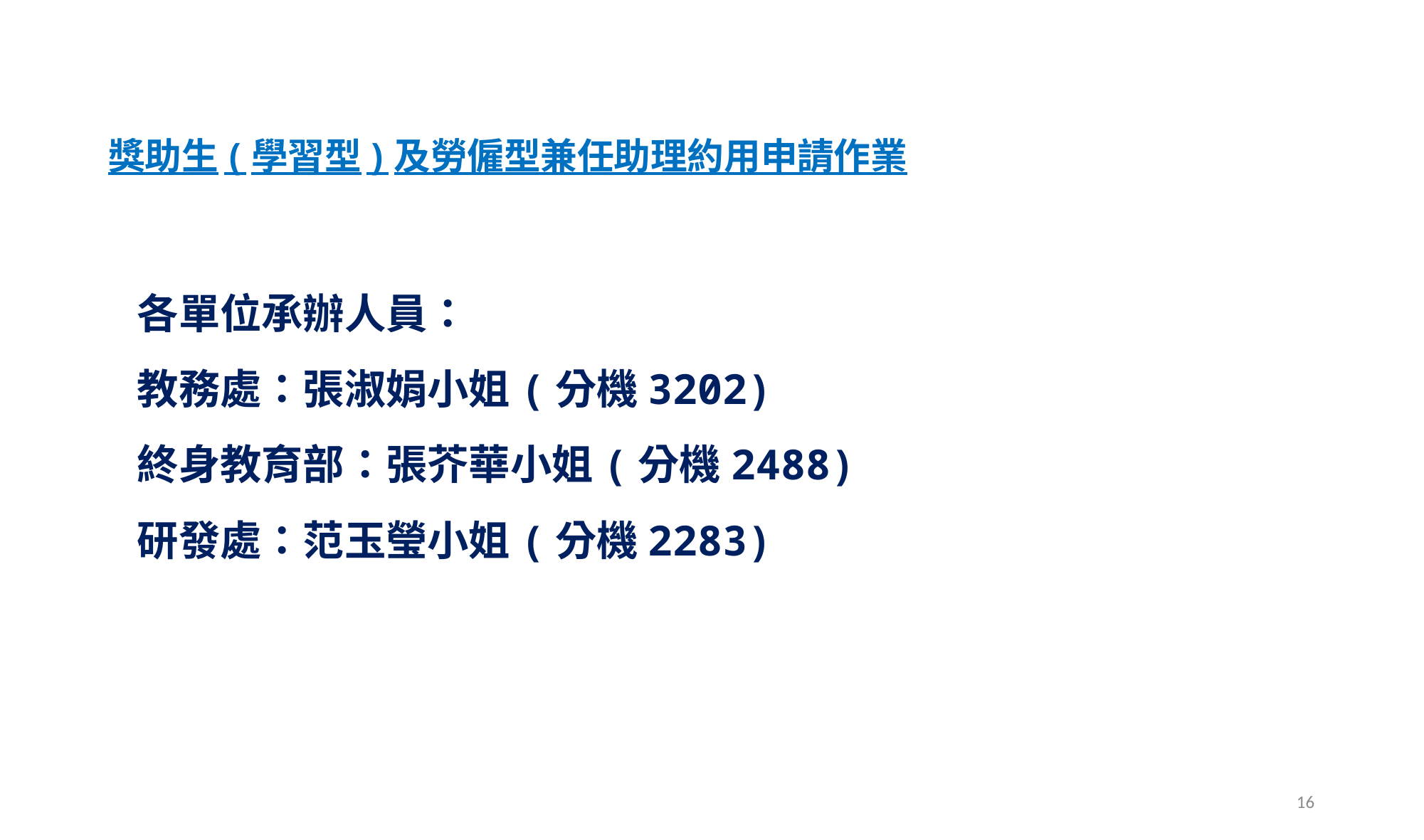

# 獎助生(學習型)及勞僱型兼任助理約用申請作業
  各單位承辦人員：
  教務處：張淑娟小姐(分機3202)
  終身教育部：張芥華小姐(分機2488)
  研發處：范玉瑩小姐(分機2283)

16